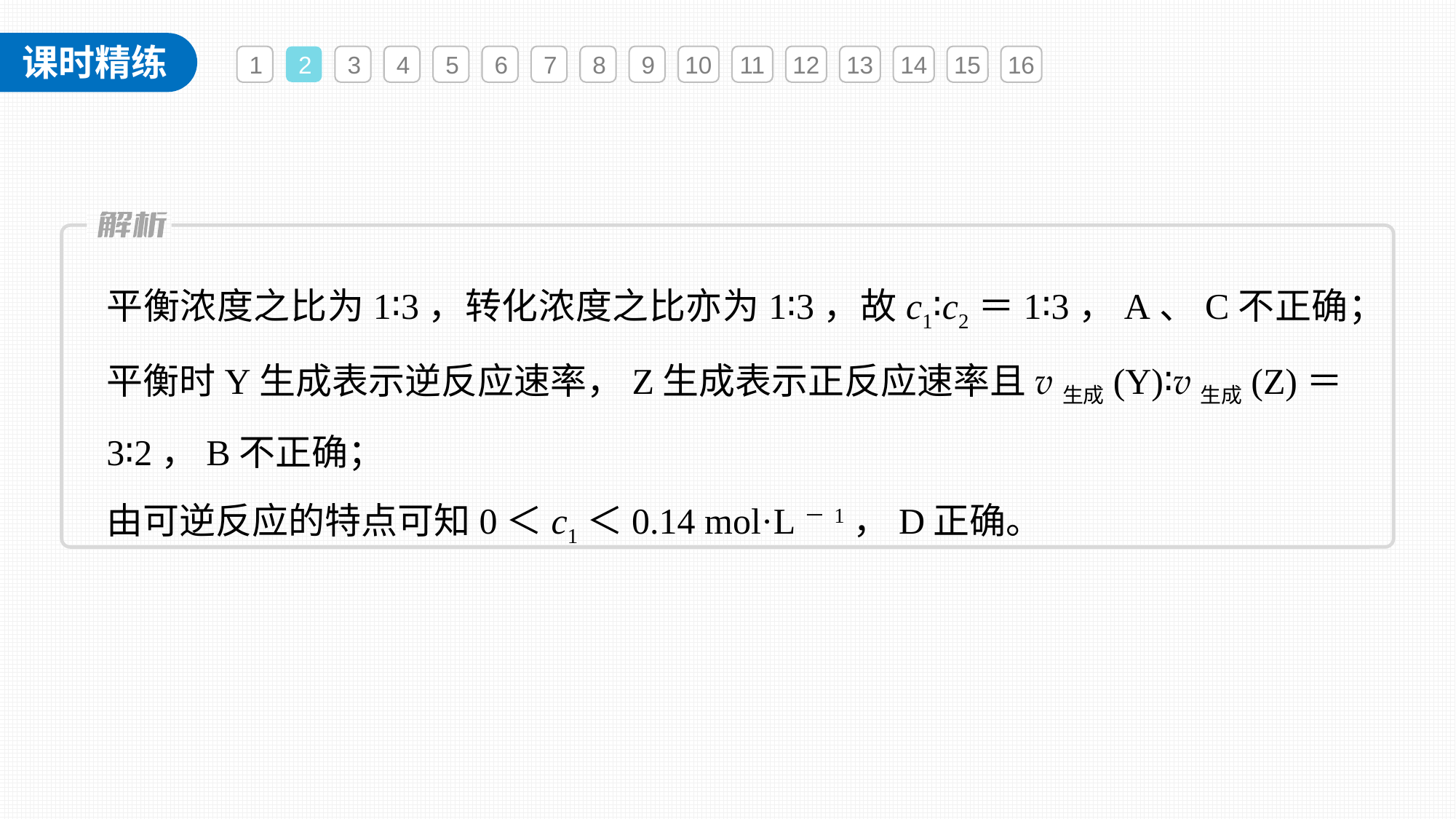

1
2
3
4
5
6
7
8
9
10
11
12
13
14
15
16

平衡浓度之比为1∶3，转化浓度之比亦为1∶3，故c1∶c2＝1∶3，A、C不正确；
平衡时Y生成表示逆反应速率，Z生成表示正反应速率且v生成(Y)∶v生成(Z)＝3∶2，B不正确；
由可逆反应的特点可知0＜c1＜0.14 mol·L－1，D正确。